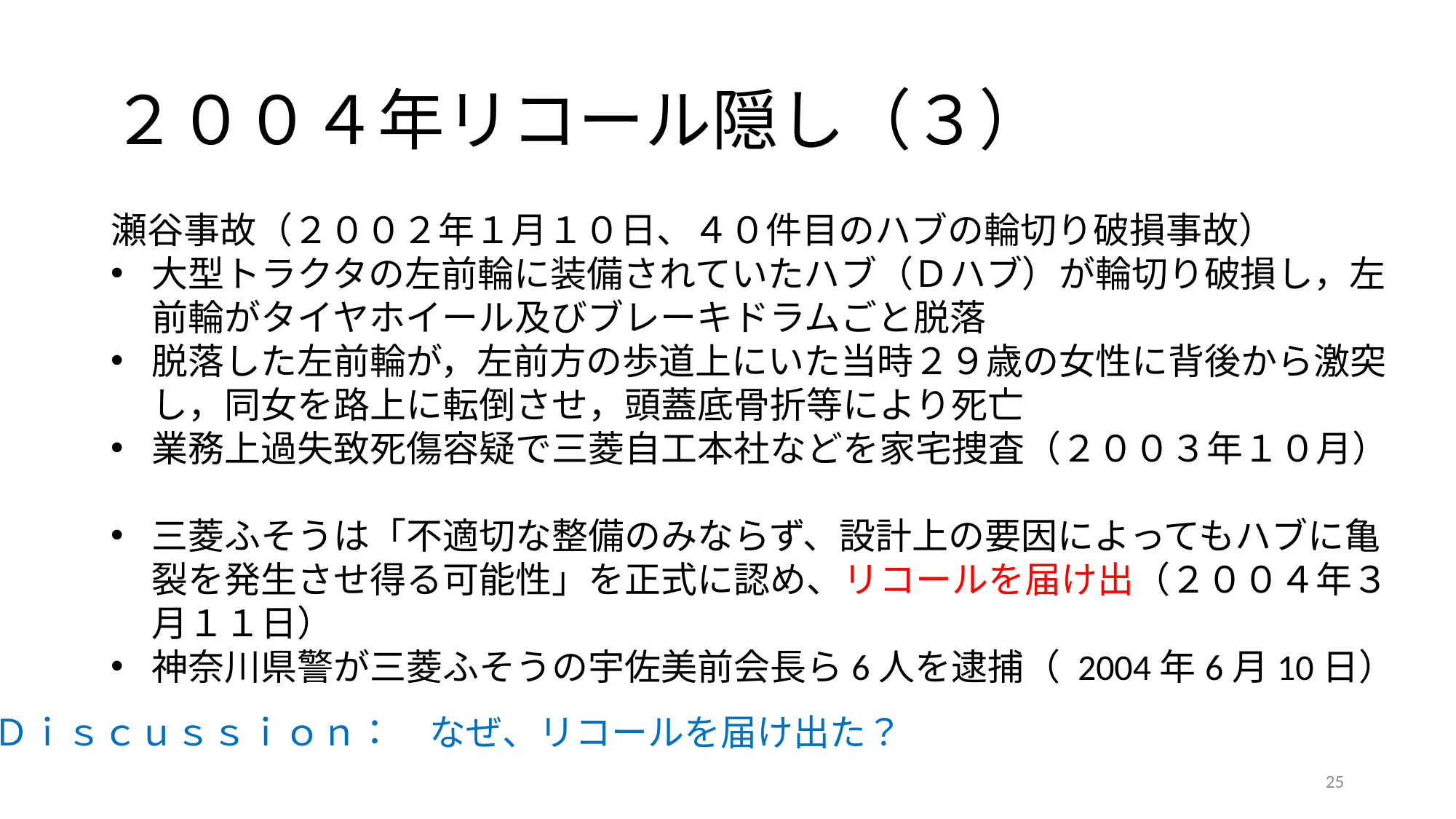

# ２００４年リコール隠し（３）
瀬谷事故（２００２年１月１０日、４０件目のハブの輪切り破損事故）
大型トラクタの左前輪に装備されていたハブ（Ｄハブ）が輪切り破損し，左前輪がタイヤホイール及びブレーキドラムごと脱落
脱落した左前輪が，左前方の歩道上にいた当時２９歳の女性に背後から激突し，同女を路上に転倒させ，頭蓋底骨折等により死亡
業務上過失致死傷容疑で三菱自工本社などを家宅捜査（２００３年１０月）

三菱ふそうは「不適切な整備のみならず、設計上の要因によってもハブに亀裂を発生させ得る可能性」を正式に認め、リコールを届け出（２００４年３月１１日）
神奈川県警が三菱ふそうの宇佐美前会長ら6人を逮捕（ 2004年6月10日）
Ｄｉｓｃｕｓｓｉｏｎ：　なぜ、リコールを届け出た？
25